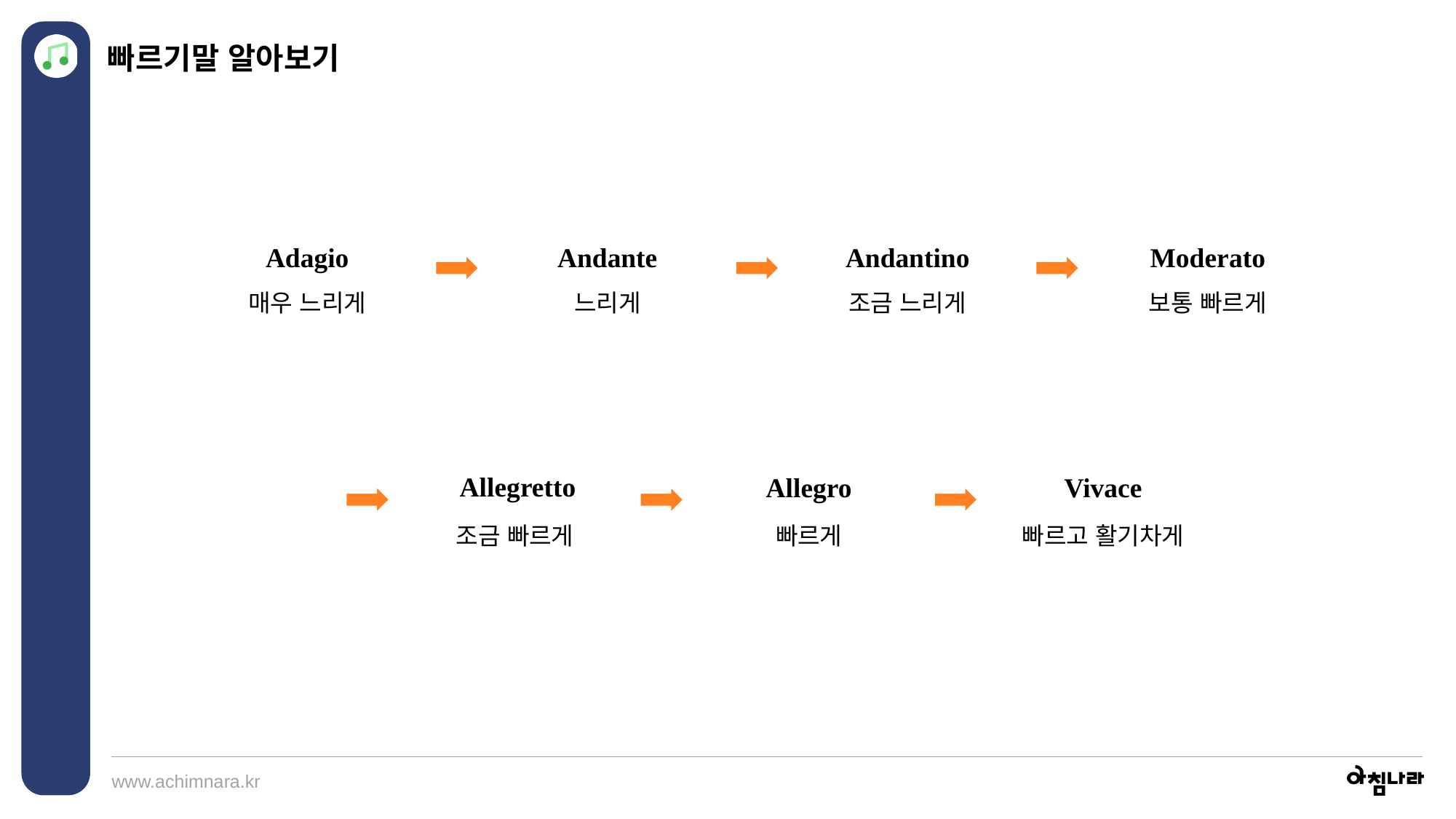

빠르기말 알아보기
Adagio
매우 느리게
Andante
느리게
Andantino
조금 느리게
Moderato
보통 빠르게

Allegretto
조금 빠르게
Allegro
빠르게
Vivace
빠르고 활기차게